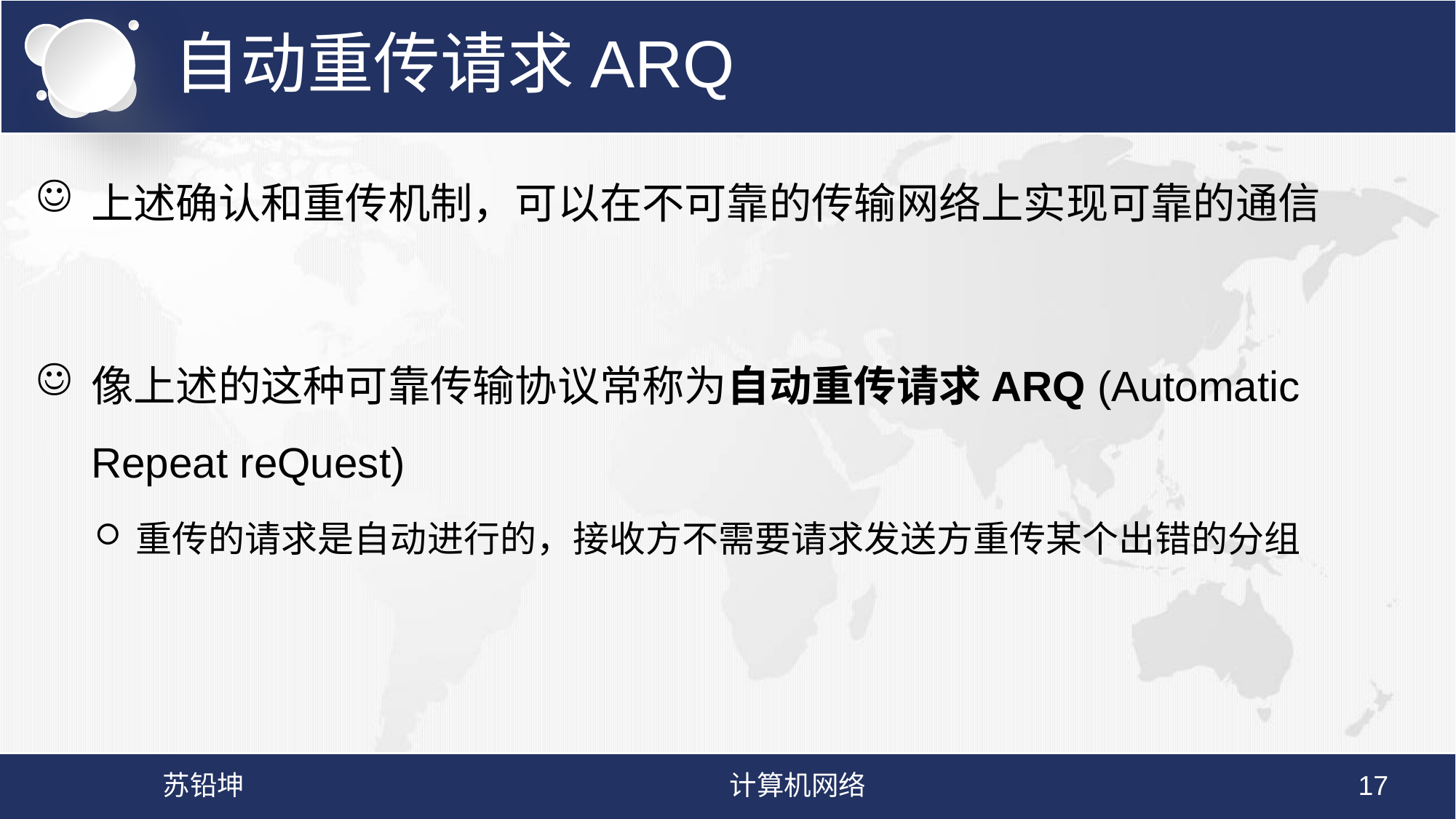

# 自动重传请求ARQ

上述确认和重传机制，可以在不可靠的传输网络上实现可靠的通信

像上述的这种可靠传输协议常称为自动重传请求ARQ (Automatic Repeat reQuest)
重传的请求是自动进行的，接收方不需要请求发送方重传某个出错的分组
苏铅坤
计算机网络
17